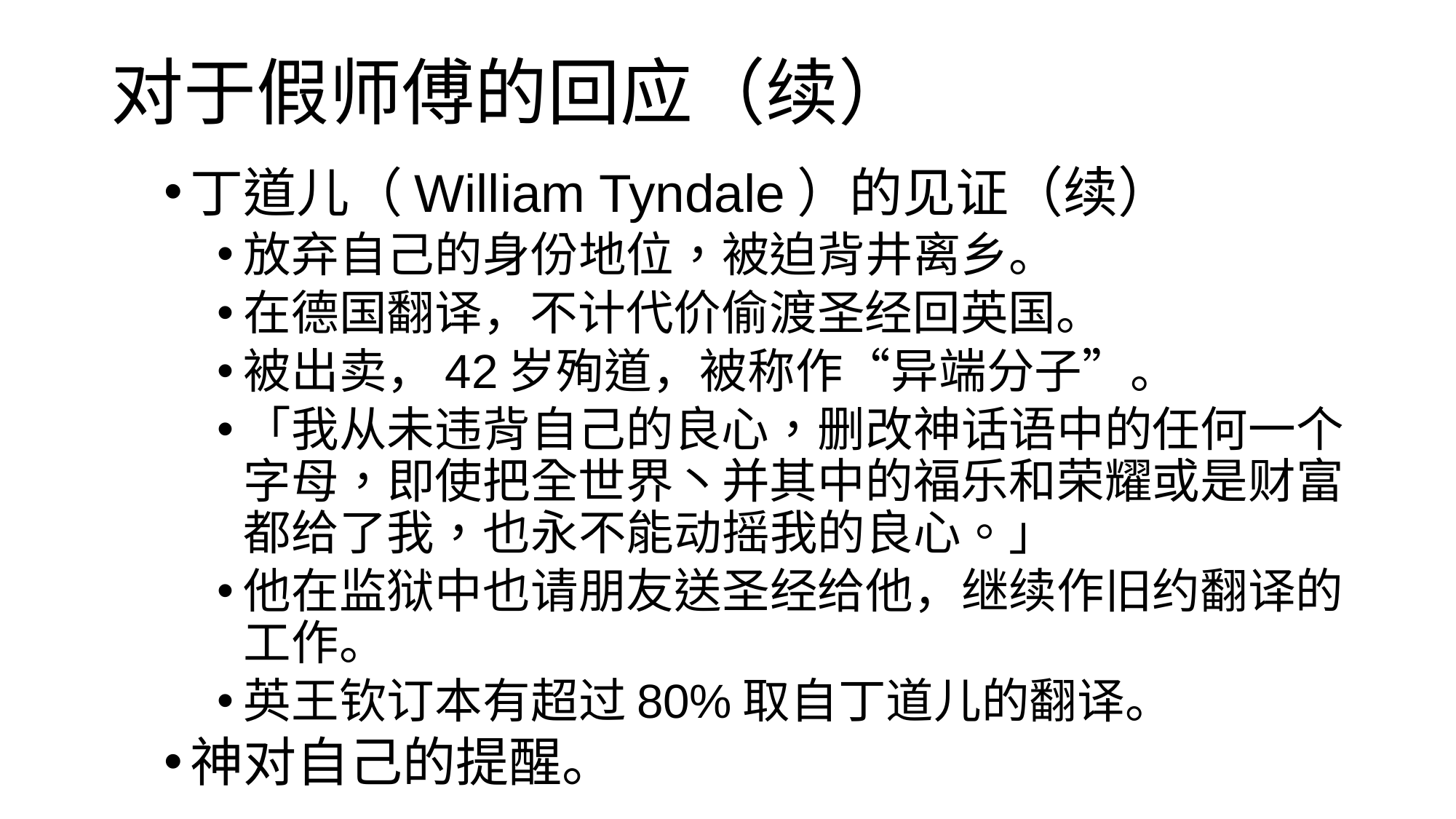

# 对于假师傅的回应（续）
丁道儿（William Tyndale）的见证（续）
放弃自己的身份地位，被迫背井离乡。
在德国翻译，不计代价偷渡圣经回英国。
被出卖，42岁殉道，被称作“异端分子”。
「我从未违背自己的良心，删改神话语中的任何一个字母，即使把全世界丶并其中的福乐和荣耀或是财富都给了我，也永不能动摇我的良心。」
他在监狱中也请朋友送圣经给他，继续作旧约翻译的工作。
英王钦订本有超过80%取自丁道儿的翻译。
神对自己的提醒。